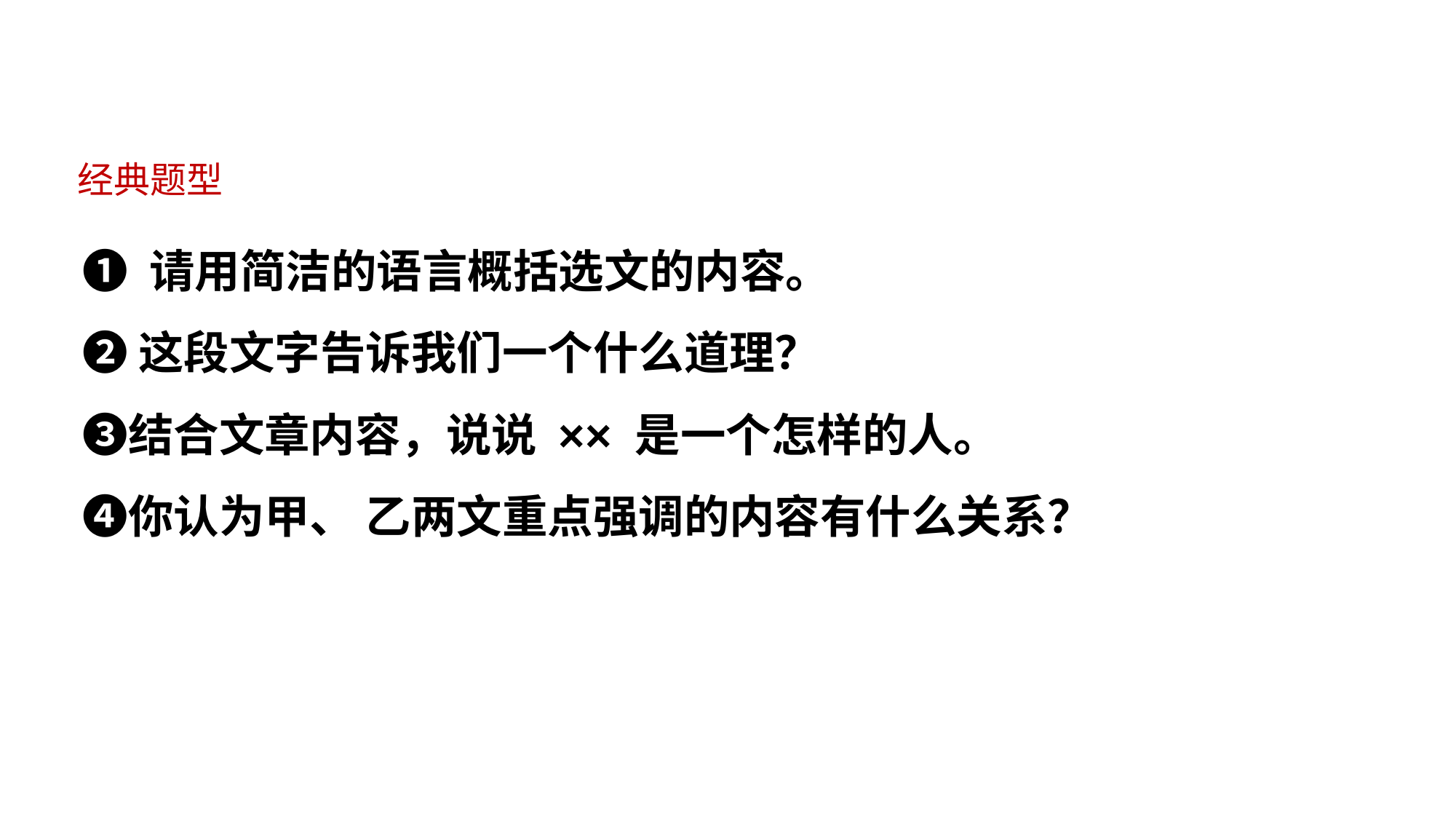

经典题型
❶ 请用简洁的语言概括选文的内容。 
❷ 这段文字告诉我们一个什么道理？
❸结合文章内容，说说 ×× 是一个怎样的人。
❹你认为甲、 乙两文重点强调的内容有什么关系？